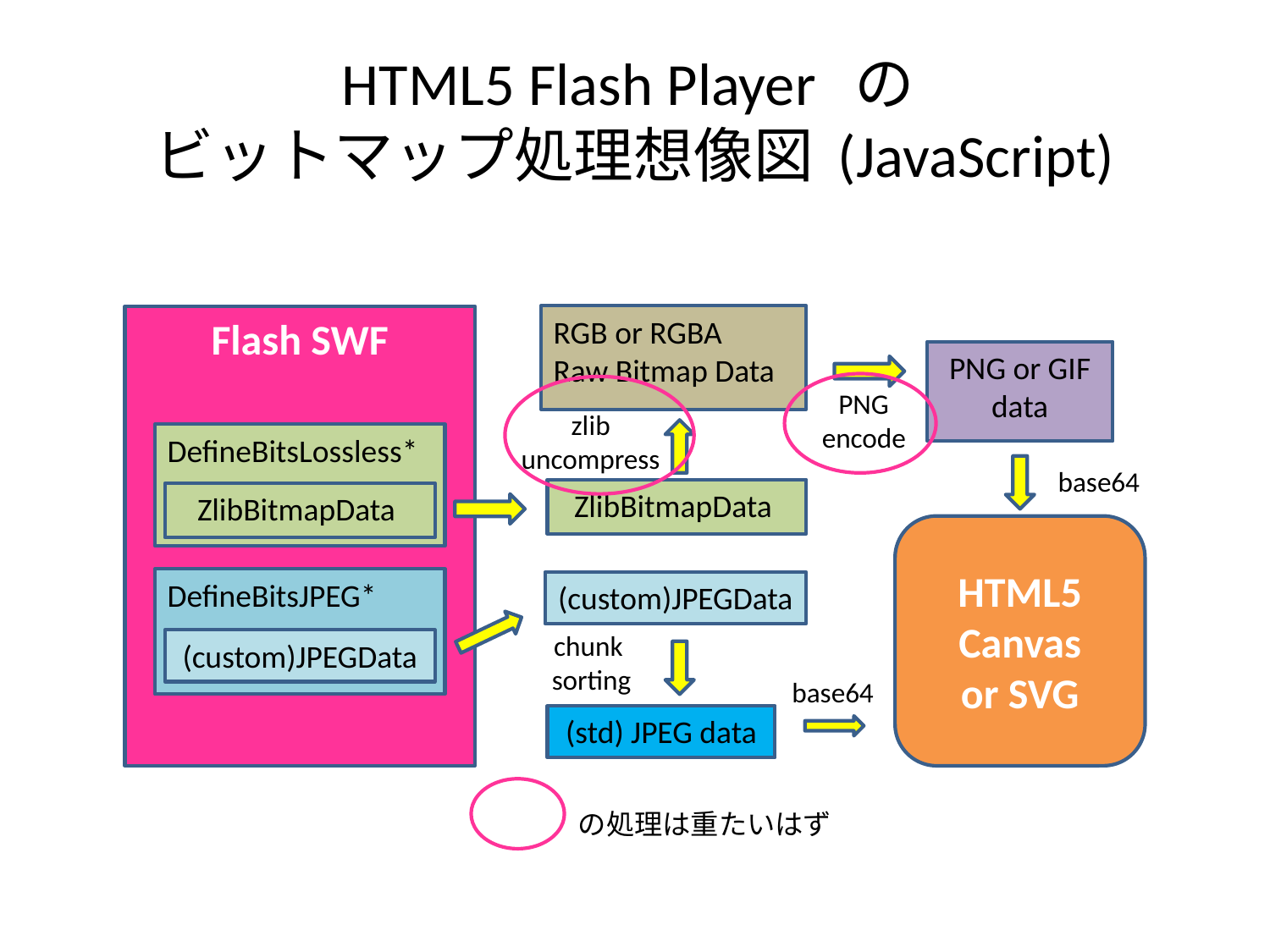

# HTML5 Flash Player  の ビットマップ処理想像図 (JavaScript)

RGB or RGBA
Raw Bitmap Data
Flash SWF
PNG or GIF
data

PNG
encode
zlib
uncompress
DefineBitsLossless*

base64

ZlibBitmapData
ZlibBitmapData

HTML5 Canvas
or SVG
DefineBitsJPEG*
(custom)JPEGData

(custom)JPEGData
chunk
sorting

base64
(std) JPEG data

  の処理は重たいはず